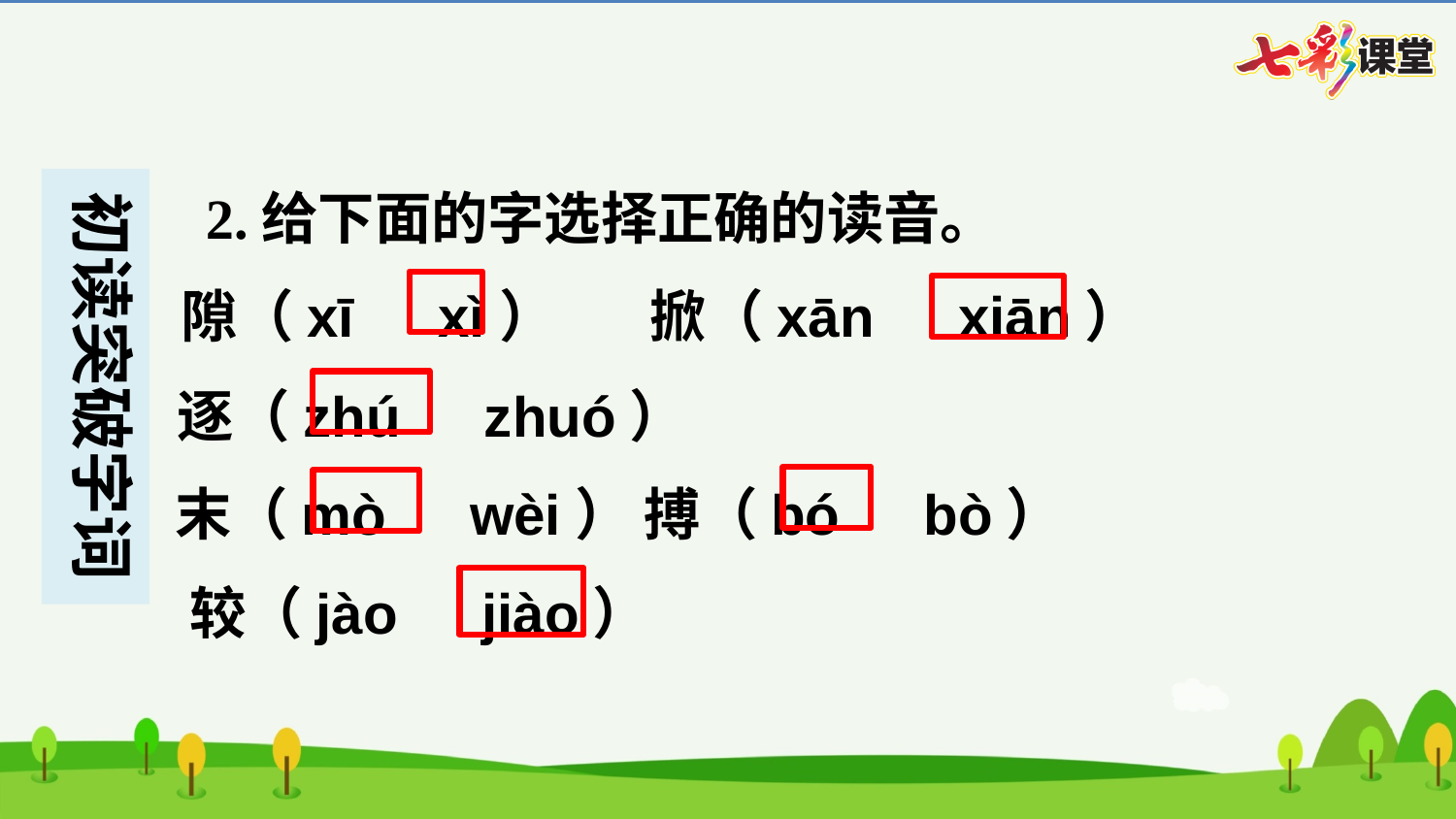

2.给下面的字选择正确的读音。
隙（xī　xì）	掀（xān　xiān）

逐（zhú　zhuó）

末（mò　wèi）	搏（bó　bò）

较（jào　jiào）